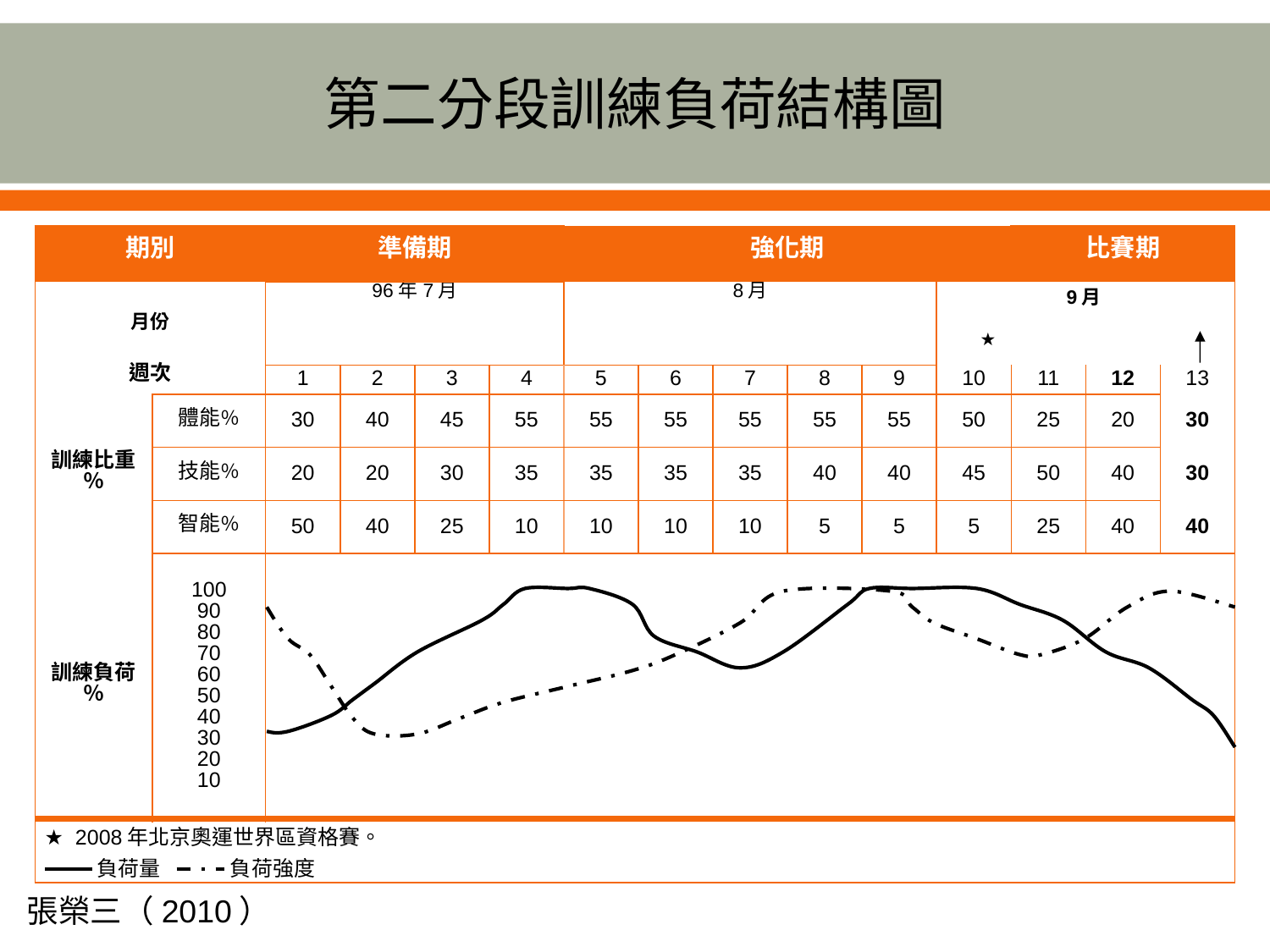

# 第二分段訓練負荷結構圖
| 期別 |  | 準備期 |  |  |  | 強化期 |  |  |  |  |  | 比賽期 |  |  |
| --- | --- | --- | --- | --- | --- | --- | --- | --- | --- | --- | --- | --- | --- | --- |
| 月份 |  | 96年7月 |  |  |  | 8月 |  |  |  |  | 9月 ★ |  |  |  |
| 週次 |  | 1 | 2 | 3 | 4 | 5 | 6 | 7 | 8 | 9 | 10 | 11 | 12 | 13 |
| 訓練比重％ | 體能％ | 30 | 40 | 45 | 55 | 55 | 55 | 55 | 55 | 55 | 50 | 25 | 20 | 30 |
|  | 技能％ | 20 | 20 | 30 | 35 | 35 | 35 | 35 | 40 | 40 | 45 | 50 | 40 | 30 |
|  | 智能％ | 50 | 40 | 25 | 10 | 10 | 10 | 10 | 5 | 5 | 5 | 25 | 40 | 40 |
| 訓練負荷％ | 100 90 80 70 60 50 40 30 20 10 |  |  |  |  |  |  |  |  |  |  |  |  |  |
| ★ 2008年北京奧運世界區資格賽。 負荷量 負荷強度 |  |  |  |  |  |  |  |  |  |  |  |  |  |  |

張榮三（2010）